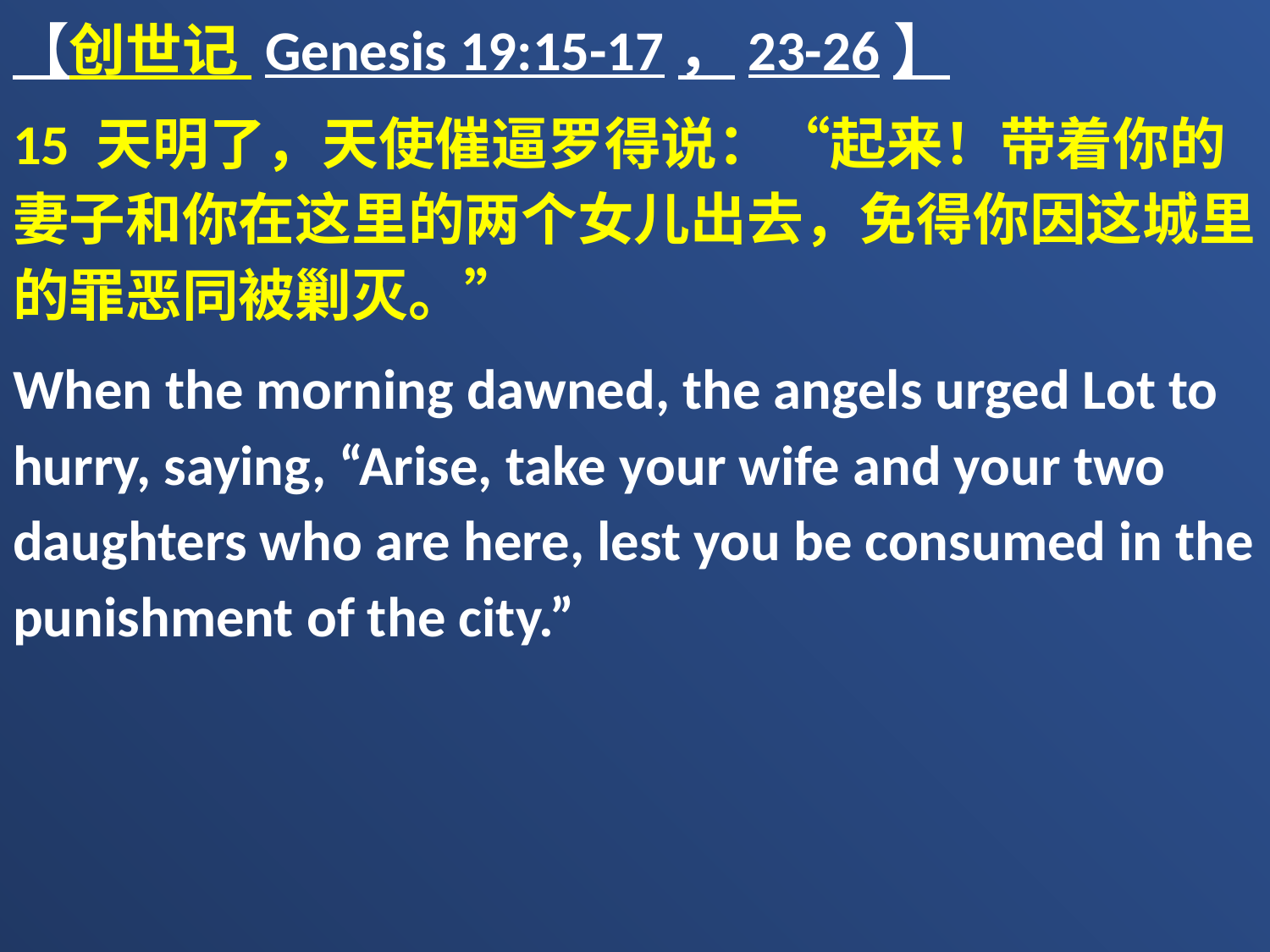

【创世记 Genesis 19:15-17，23-26】
15 天明了，天使催逼罗得说：“起来！带着你的妻子和你在这里的两个女儿出去，免得你因这城里的罪恶同被剿灭。”
When the morning dawned, the angels urged Lot to hurry, saying, “Arise, take your wife and your two daughters who are here, lest you be consumed in the punishment of the city.”